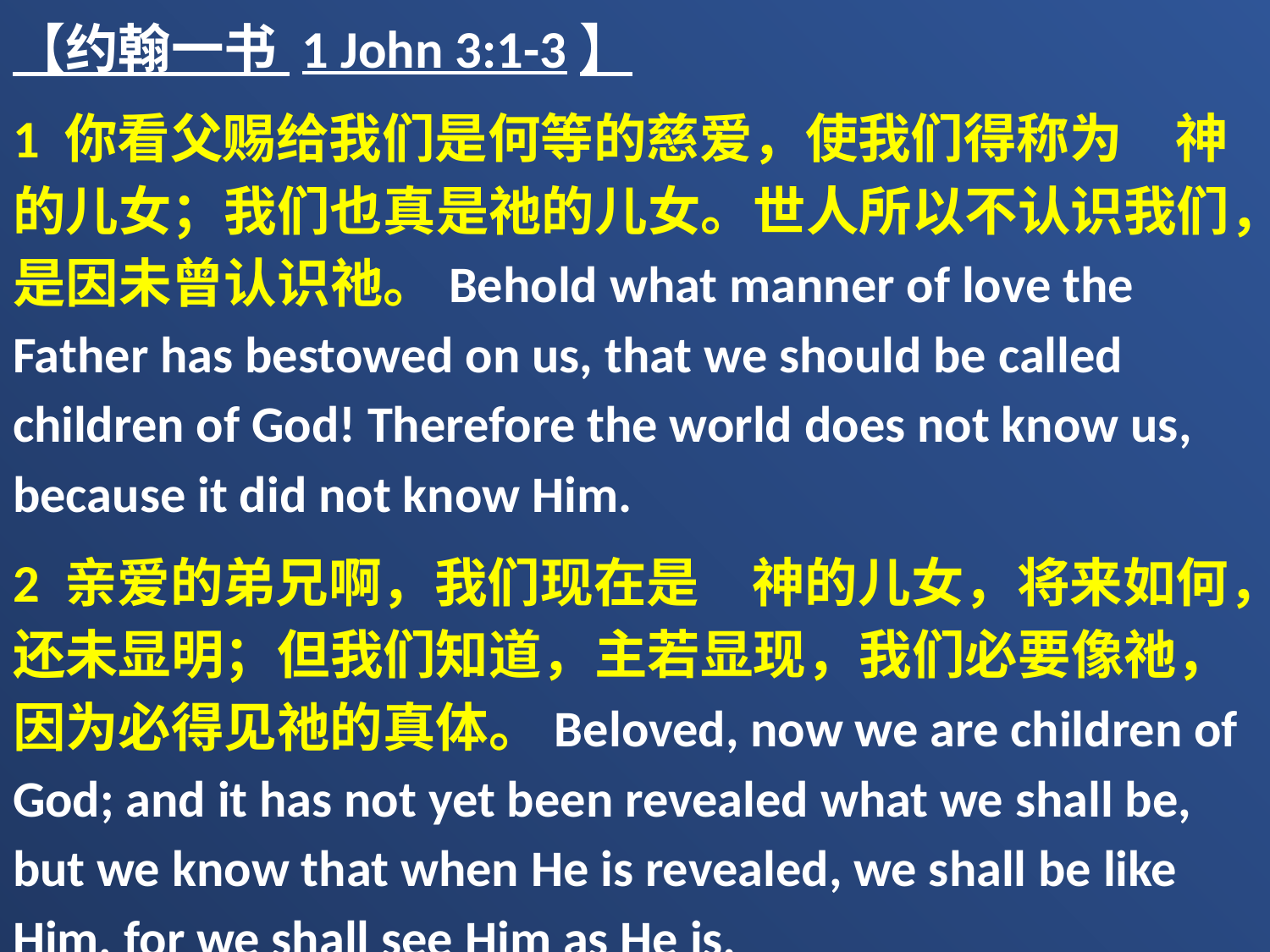

【约翰一书 1 John 3:1-3】
1 你看父赐给我们是何等的慈爱，使我们得称为　神的儿女；我们也真是祂的儿女。世人所以不认识我们，是因未曾认识祂。Behold what manner of love the Father has bestowed on us, that we should be called children of God! Therefore the world does not know us, because it did not know Him.
2 亲爱的弟兄啊，我们现在是　神的儿女，将来如何，还未显明；但我们知道，主若显现，我们必要像祂，因为必得见祂的真体。Beloved, now we are children of God; and it has not yet been revealed what we shall be, but we know that when He is revealed, we shall be like Him, for we shall see Him as He is.